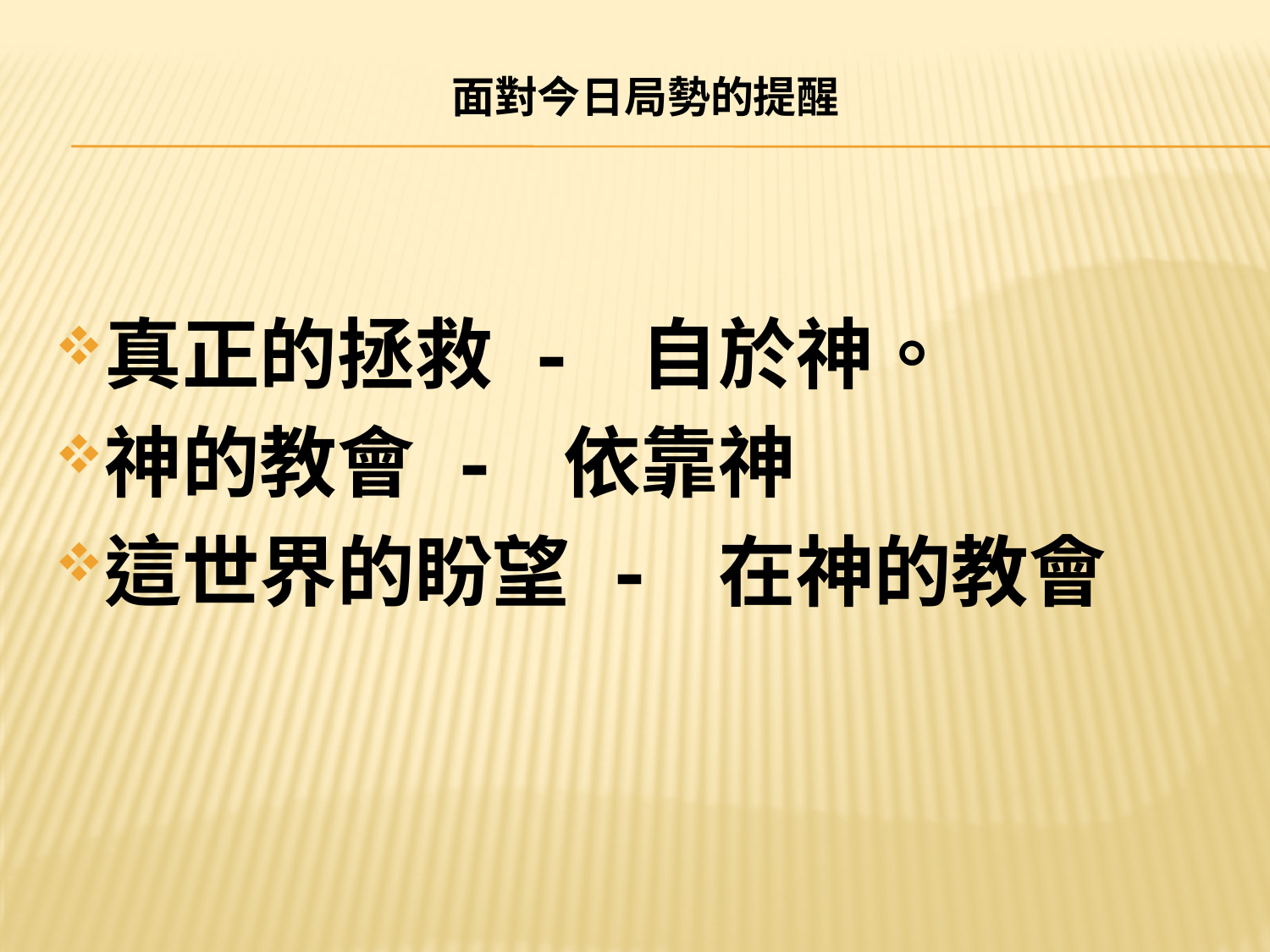

# 面對今日局勢的提醒

真正的拯救 - 自於神。
神的教會 - 依靠神
這世界的盼望 - 在神的教會